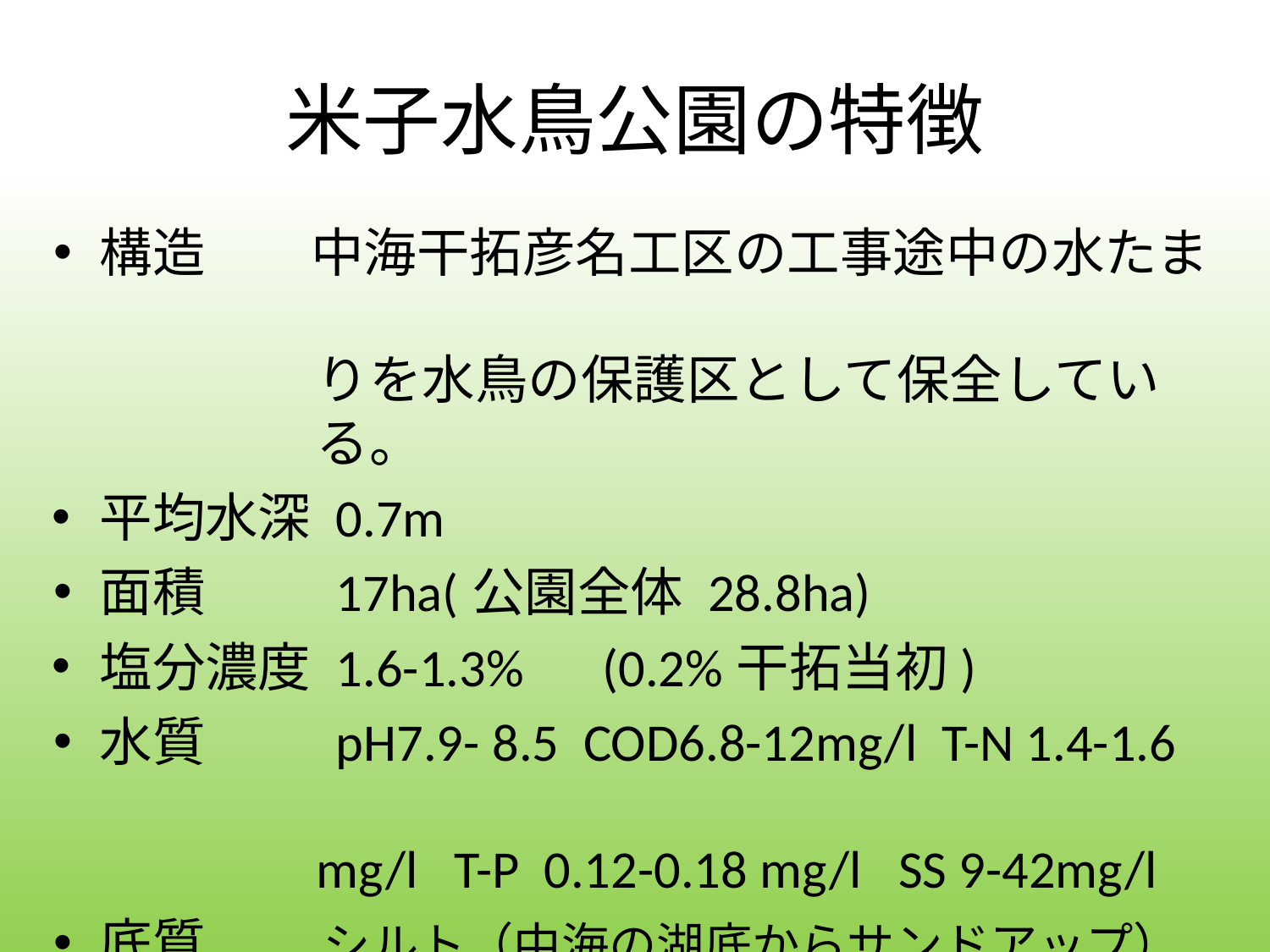

# 米子水鳥公園の特徴
構造　　中海干拓彦名工区の工事途中の水たま
                  りを水鳥の保護区として保全してい
                  る。
平均水深 0.7m
面積　　 17ha(公園全体 28.8ha)
塩分濃度 1.6-1.3%　(0.2%干拓当初)
水質　　 pH7.9- 8.5  COD6.8-12mg/l  T-N 1.4-1.6
                  mg/l   T-P  0.12-0.18 mg/l   SS 9-42mg/l
底質　 　シルト（中海の湖底からサンドアップ）